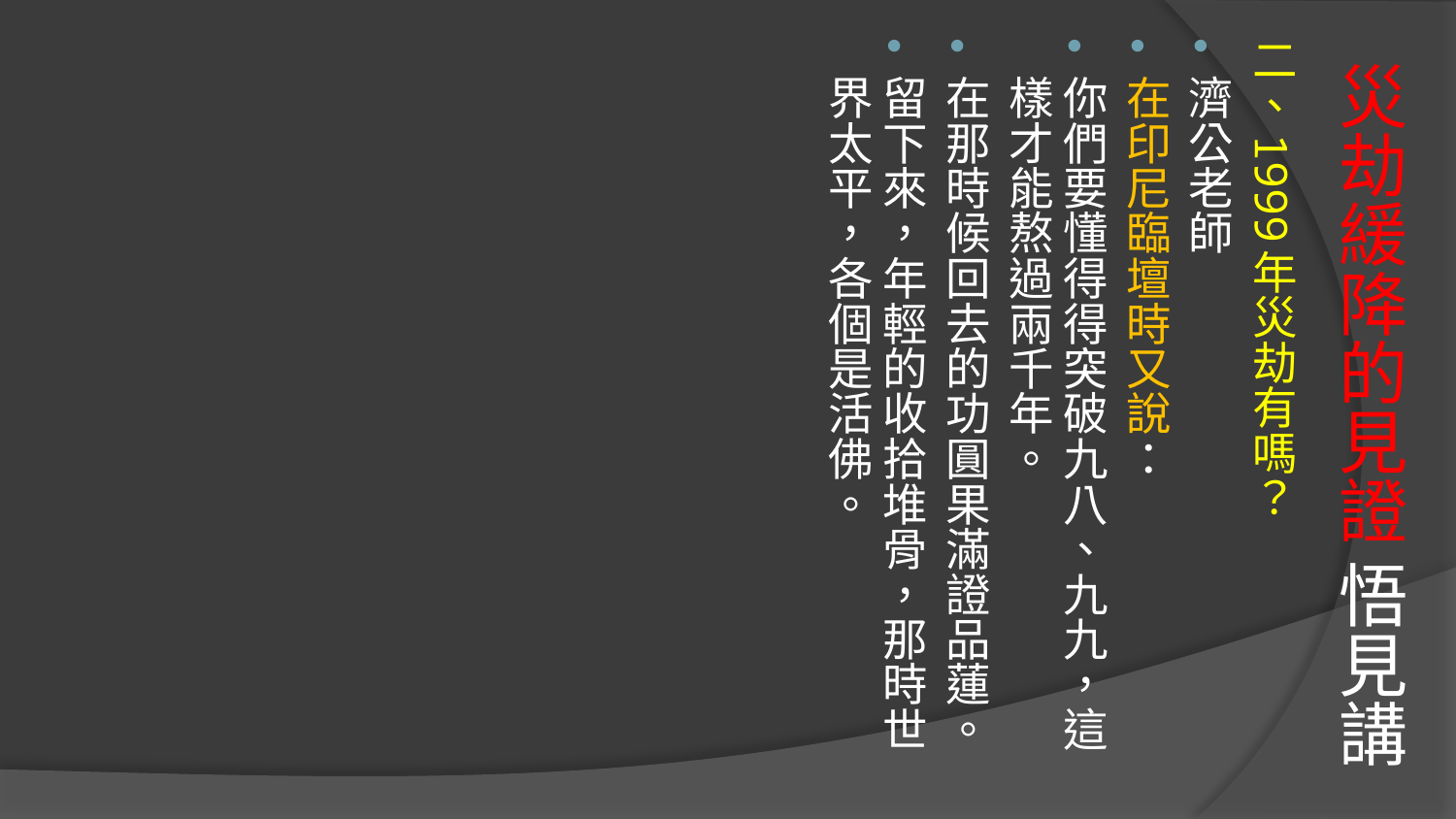

二、1999年災劫有嗎？
濟公老師
在印尼臨壇時又說：
你們要懂得得突破九八、九九，這樣才能熬過兩千年。
在那時候回去的功圓果滿證品蓮。
留下來，年輕的收拾堆骨，那時世界太平，各個是活佛。

# 災劫緩降的見證 悟見講